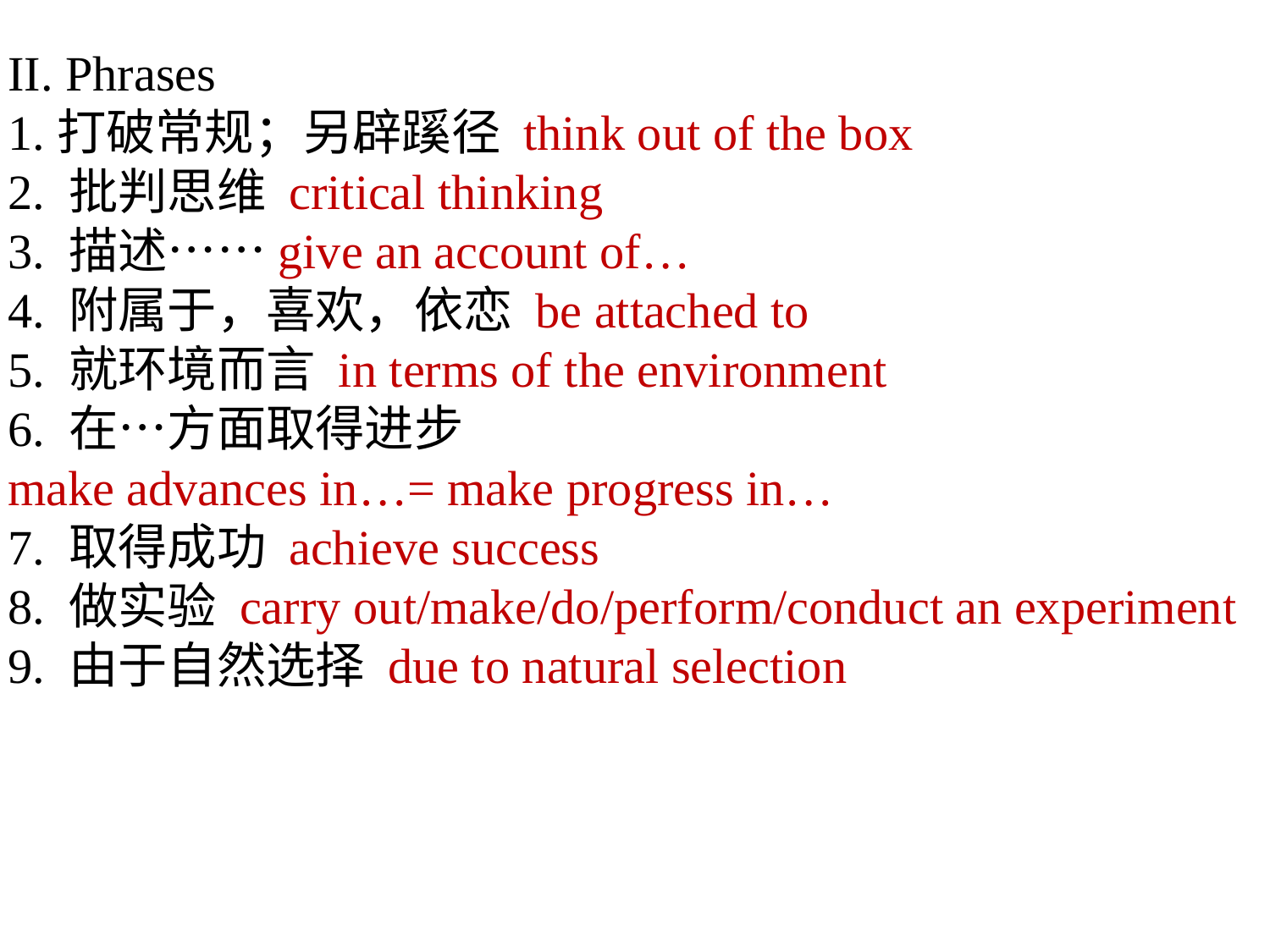

II. Phrases
1.打破常规；另辟蹊径 think out of the box
2. 批判思维 critical thinking
3. 描述……give an account of…
4. 附属于，喜欢，依恋 be attached to
5. 就环境而言 in terms of the environment
6. 在…方面取得进步
make advances in…= make progress in…
7. 取得成功 achieve success
8. 做实验 carry out/make/do/perform/conduct an experiment
9. 由于自然选择 due to natural selection